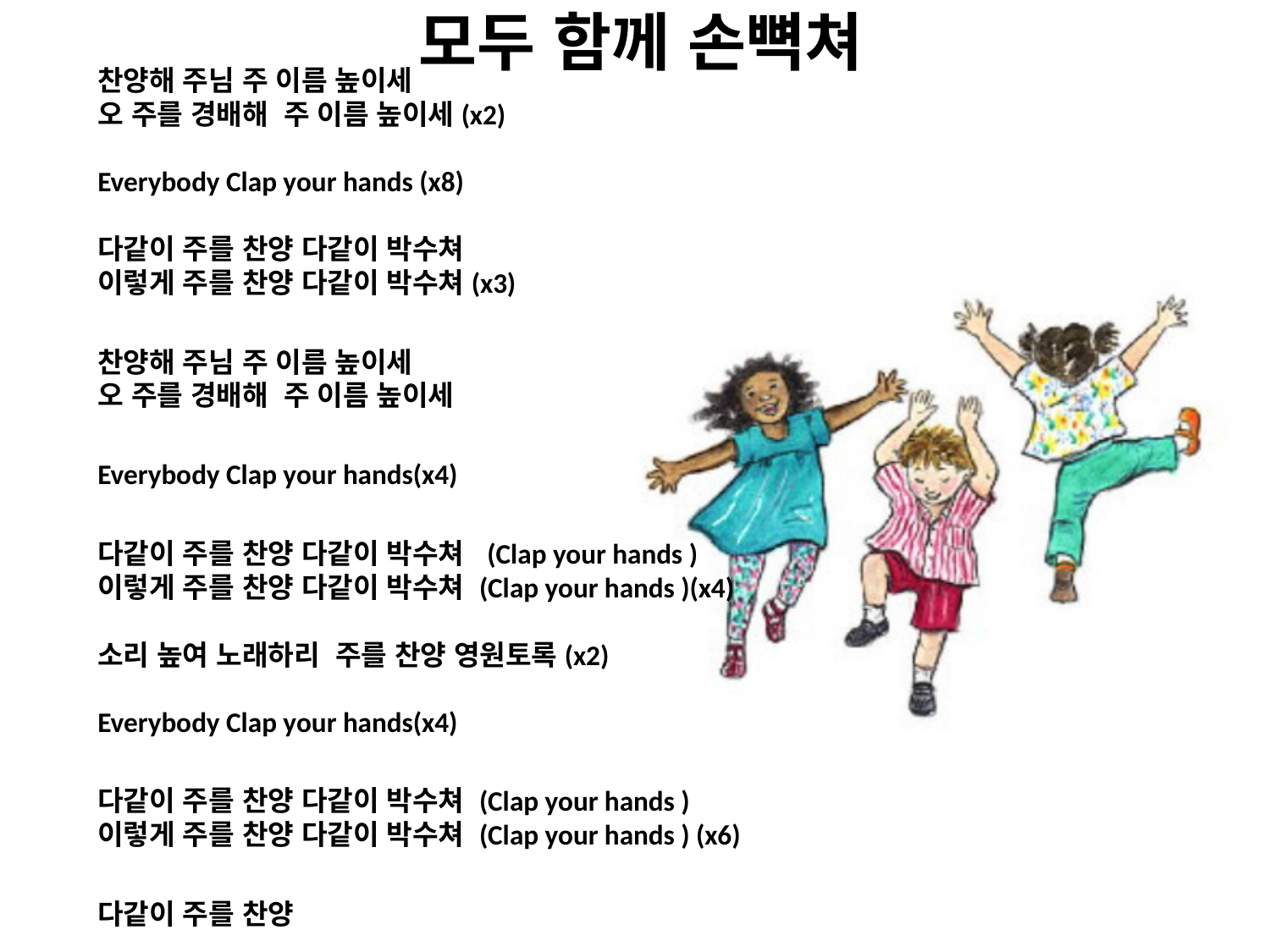

# 모두 함께 손뼉쳐
찬양해 주님 주 이름 높이세
오 주를 경배해  주 이름 높이세(x2)
Everybody Clap your hands (x8)
다같이 주를 찬양 다같이 박수쳐
이렇게 주를 찬양 다같이 박수쳐(x3)

찬양해 주님 주 이름 높이세
오 주를 경배해  주 이름 높이세

Everybody Clap your hands(x4)

다같이 주를 찬양 다같이 박수쳐  (Clap your hands )
이렇게 주를 찬양 다같이 박수쳐 (Clap your hands )(x4)
소리 높여 노래하리  주를 찬양 영원토록(x2)
Everybody Clap your hands(x4)

다같이 주를 찬양 다같이 박수쳐 (Clap your hands )
이렇게 주를 찬양 다같이 박수쳐 (Clap your hands ) (x6)

다같이 주를 찬양